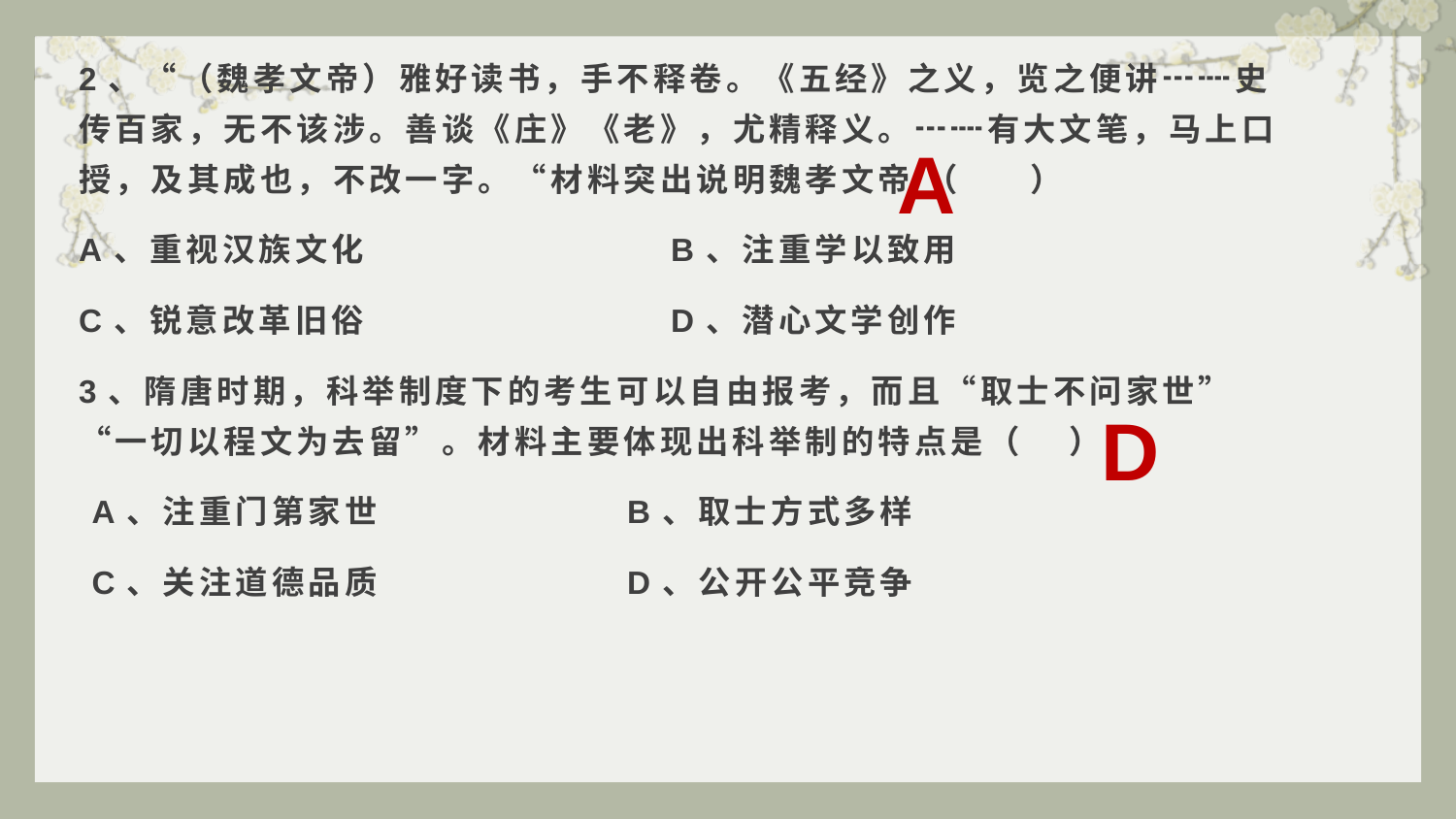

# 单击此处添加标题
2、“（魏孝文帝）雅好读书，手不释卷。《五经》之义，览之便讲┅┉史传百家，无不该涉。善谈《庄》《老》，尤精释义。┅┉有大文笔，马上口授，及其成也，不改一字。“材料突出说明魏孝文帝 （      ）
A、重视汉族文化                          B、注重学以致用
C、锐意改革旧俗                          D、潜心文学创作
3、隋唐时期，科举制度下的考生可以自由报考，而且“取士不问家世”“一切以程文为去留”。材料主要体现出科举制的特点是（    ）
 A、注重门第家世                     B、取士方式多样
 C、关注道德品质                     D、公开公平竞争
A
D